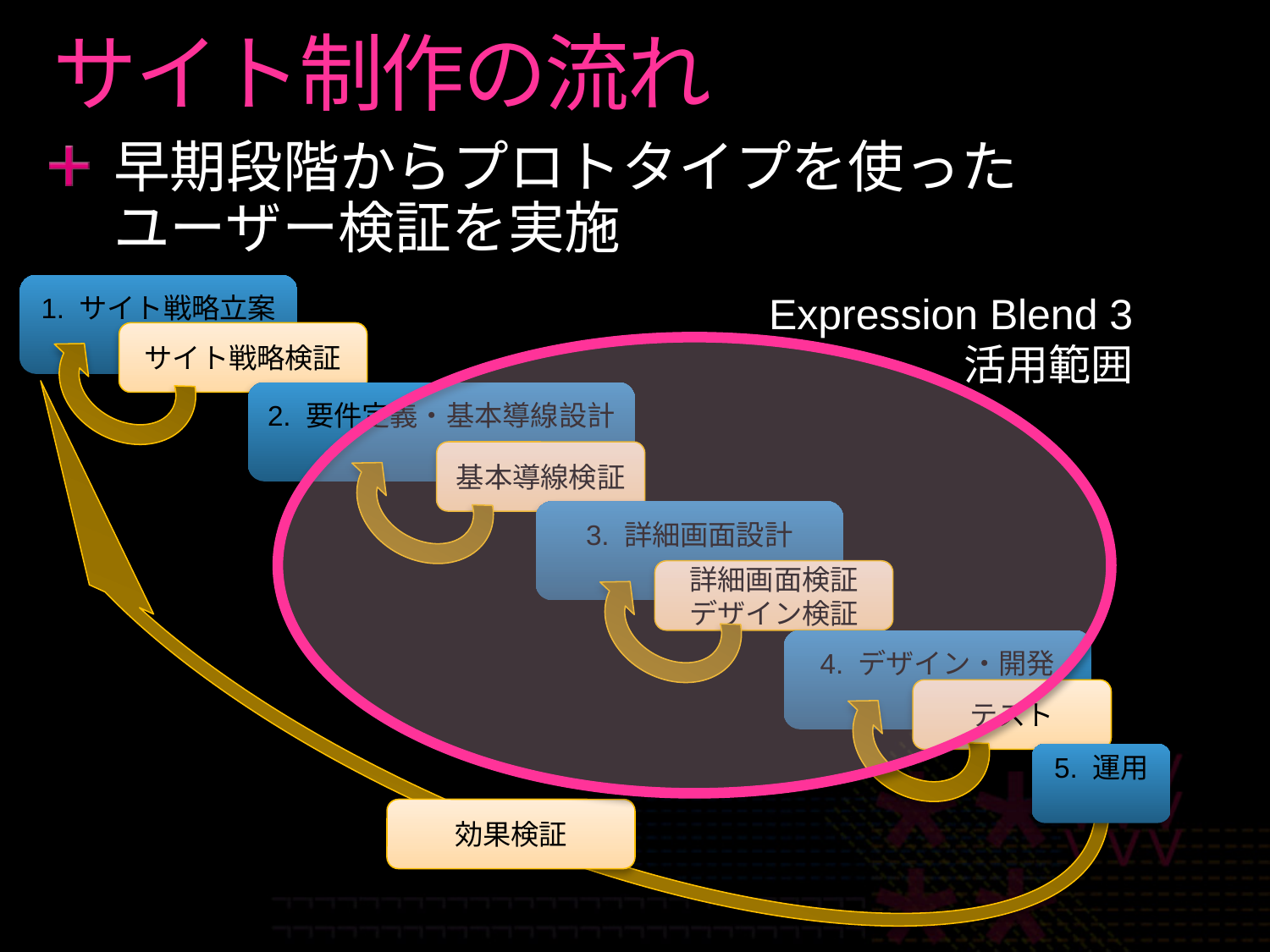

# サイト制作の流れ
早期段階からプロトタイプを使った
ユーザー検証を実施
1. サイト戦略立案

Expression Blend 3
活用範囲

サイト戦略検証

2. 要件定義・基本導線設計

基本導線検証
3. 詳細画面設計

詳細画面検証
デザイン検証
4. デザイン・開発

テスト
5. 運用

効果検証